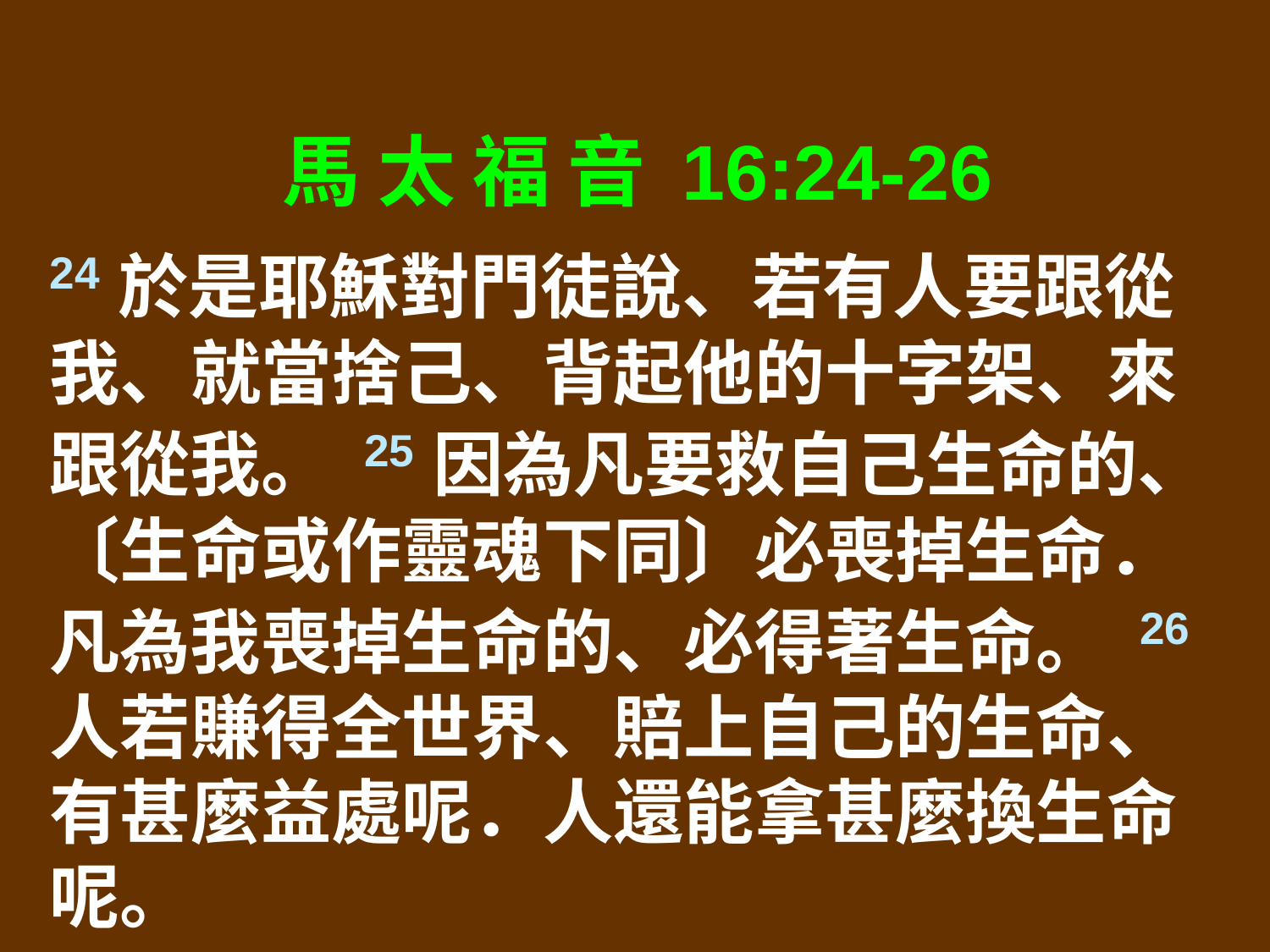

馬 太 福 音 16:24-26
24於是耶穌對門徒說、若有人要跟從我、就當捨己、背起他的十字架、來跟從我。 25因為凡要救自己生命的、〔生命或作靈魂下同〕必喪掉生命．凡為我喪掉生命的、必得著生命。 26人若賺得全世界、賠上自己的生命、有甚麼益處呢．人還能拿甚麼換生命呢。